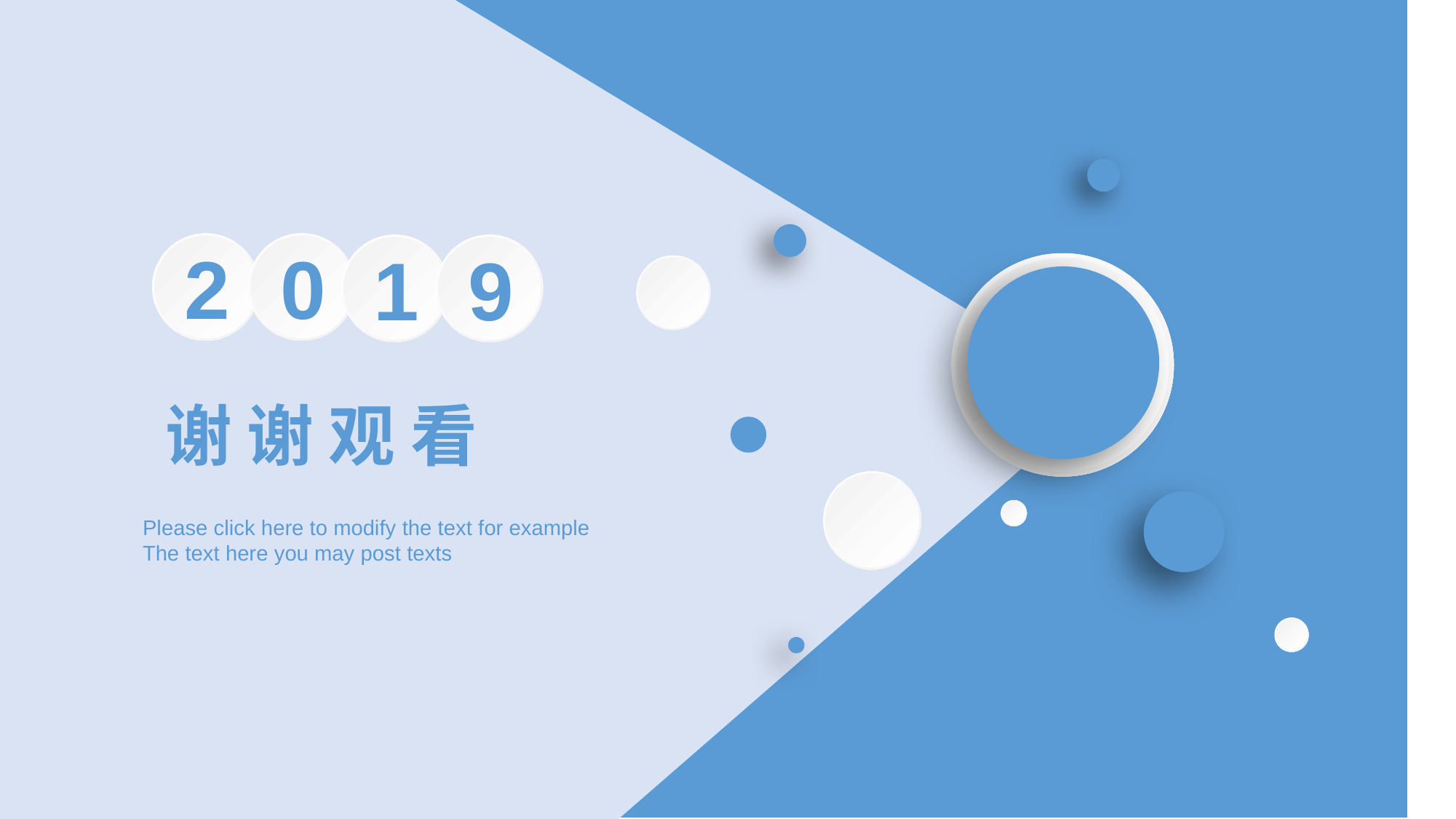

LOGO

2

0

1

9

谢 谢 观 看

Add your text in here

Please click here to modify the text for example
The text here you may post texts

Add your text in here
Add your text in here